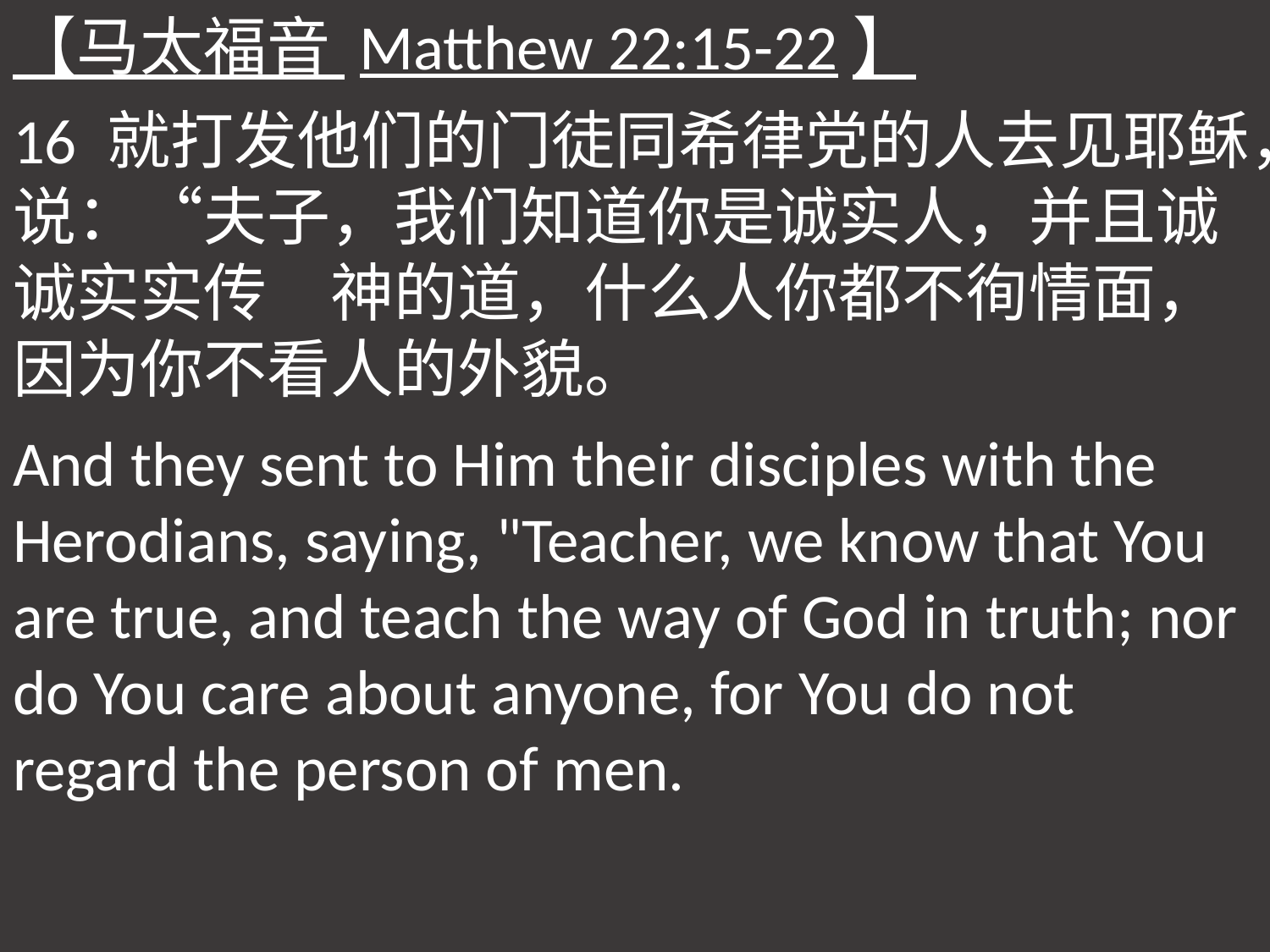

【马太福音 Matthew 22:15-22】
16 就打发他们的门徒同希律党的人去见耶稣，说：“夫子，我们知道你是诚实人，并且诚诚实实传　神的道，什么人你都不徇情面，因为你不看人的外貌。
And they sent to Him their disciples with the Herodians, saying, "Teacher, we know that You are true, and teach the way of God in truth; nor do You care about anyone, for You do not regard the person of men.